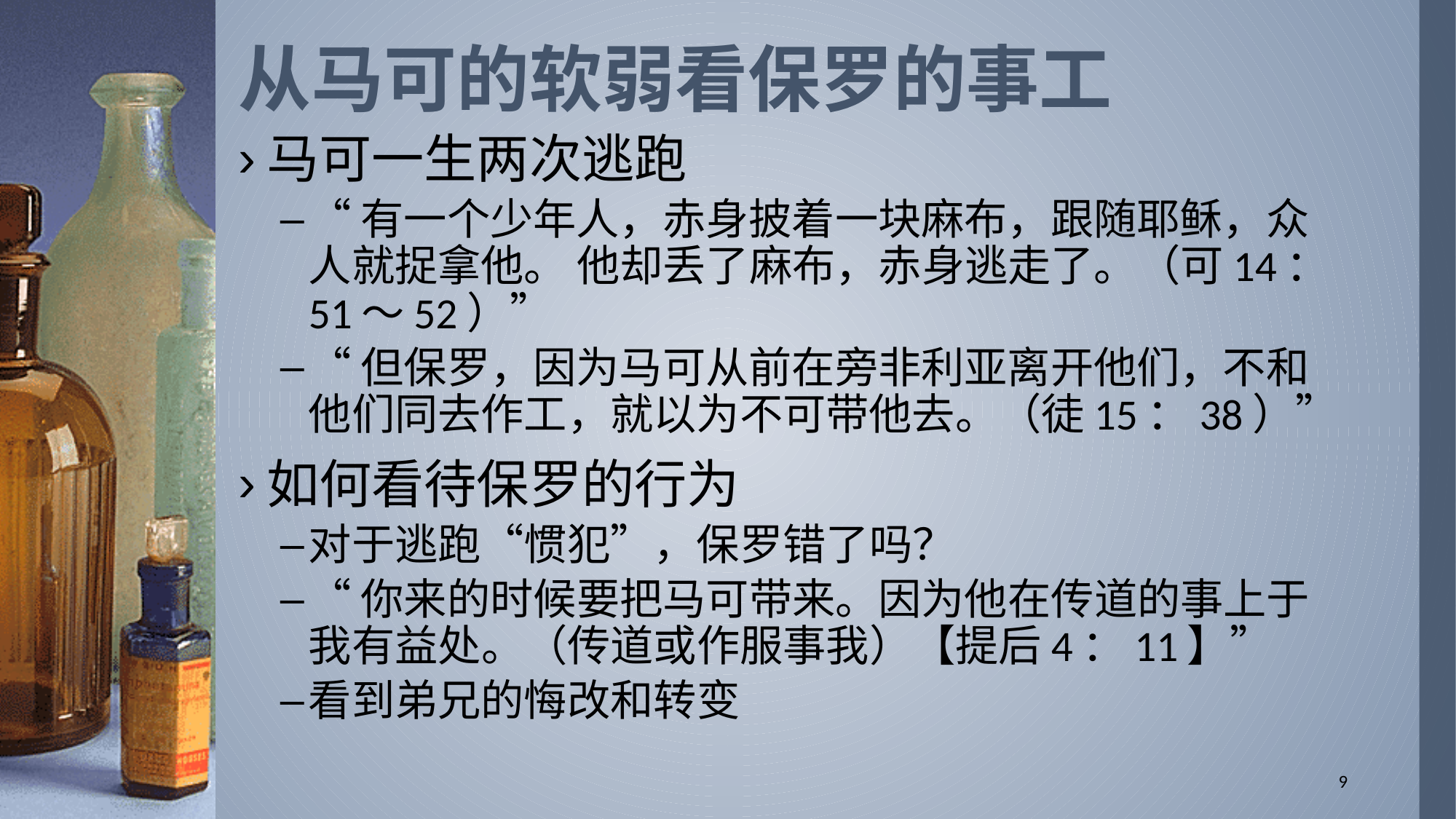

# 从马可的软弱看保罗的事工
马可一生两次逃跑
“有一个少年人，赤身披着一块麻布，跟随耶稣，众人就捉拿他。 他却丢了麻布，赤身逃走了。（可14：51～52）”
“但保罗，因为马可从前在旁非利亚离开他们，不和他们同去作工，就以为不可带他去。（徒15：38）”
如何看待保罗的行为
对于逃跑“惯犯”，保罗错了吗？
“你来的时候要把马可带来。因为他在传道的事上于我有益处。（传道或作服事我）【提后4：11】”
看到弟兄的悔改和转变

9